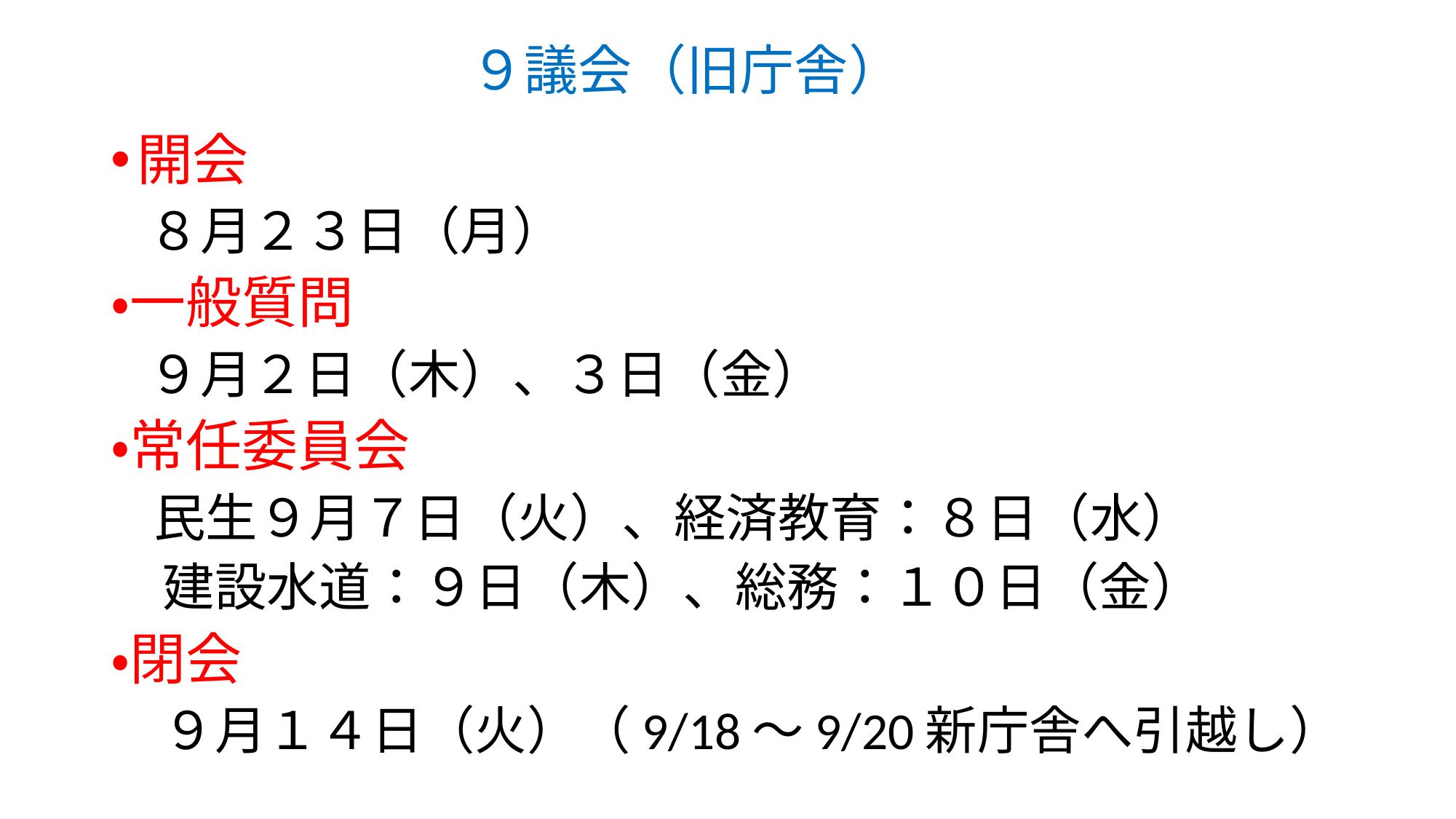

# ９議会（旧庁舎）
開会
　８月２３日（月）
・一般質問
　９月２日（木）、３日（金）
・常任委員会
　民生９月７日（火）、経済教育：８日（水）
　建設水道：９日（木）、総務：１０日（金）
・閉会
　９月１４日（火）（9/18～9/20新庁舎へ引越し）